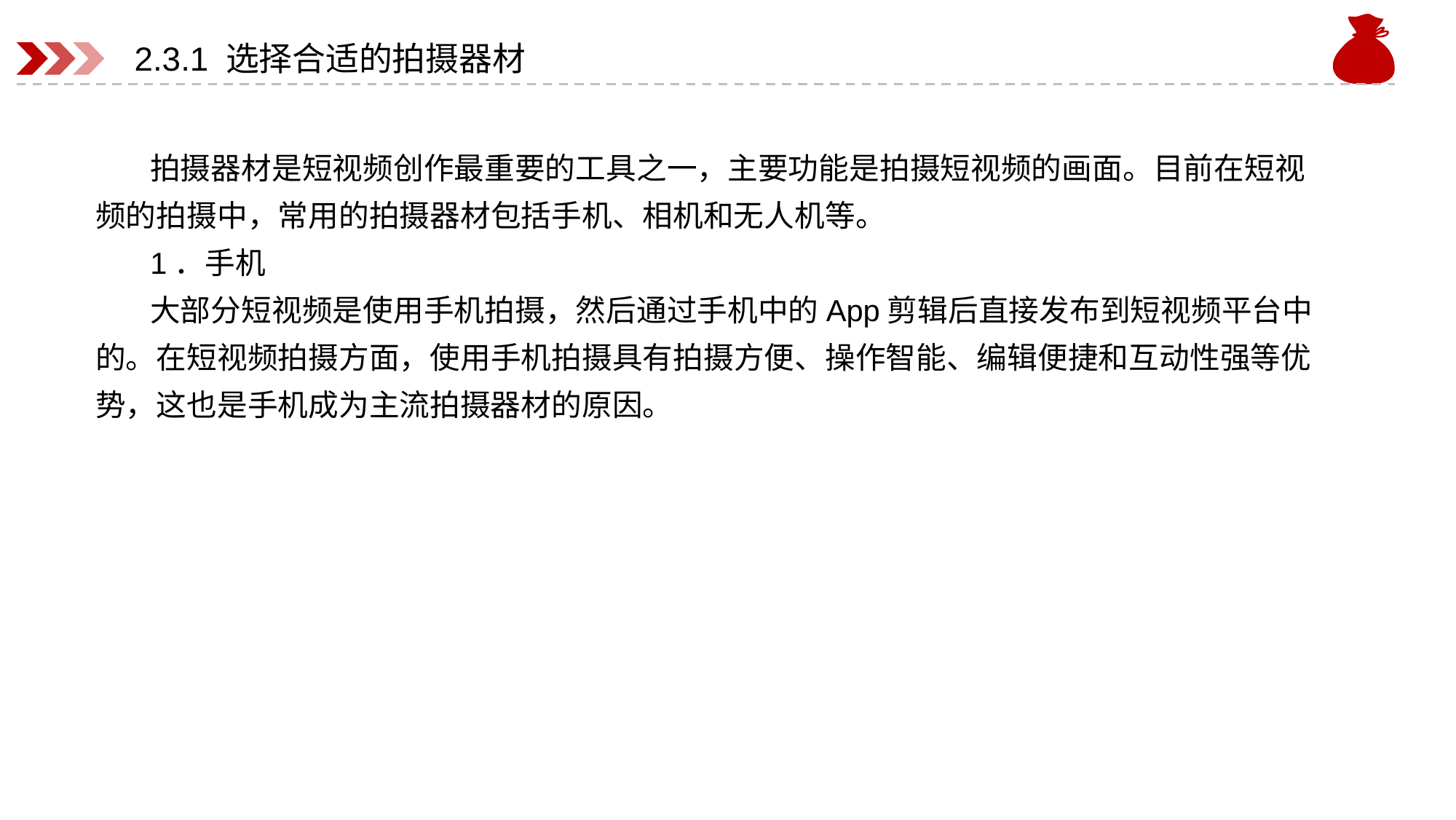

# 2.3.1 选择合适的拍摄器材
27
拍摄器材是短视频创作最重要的工具之一，主要功能是拍摄短视频的画面。目前在短视频的拍摄中，常用的拍摄器材包括手机、相机和无人机等。
1．手机
大部分短视频是使用手机拍摄，然后通过手机中的App剪辑后直接发布到短视频平台中的。在短视频拍摄方面，使用手机拍摄具有拍摄方便、操作智能、编辑便捷和互动性强等优势，这也是手机成为主流拍摄器材的原因。